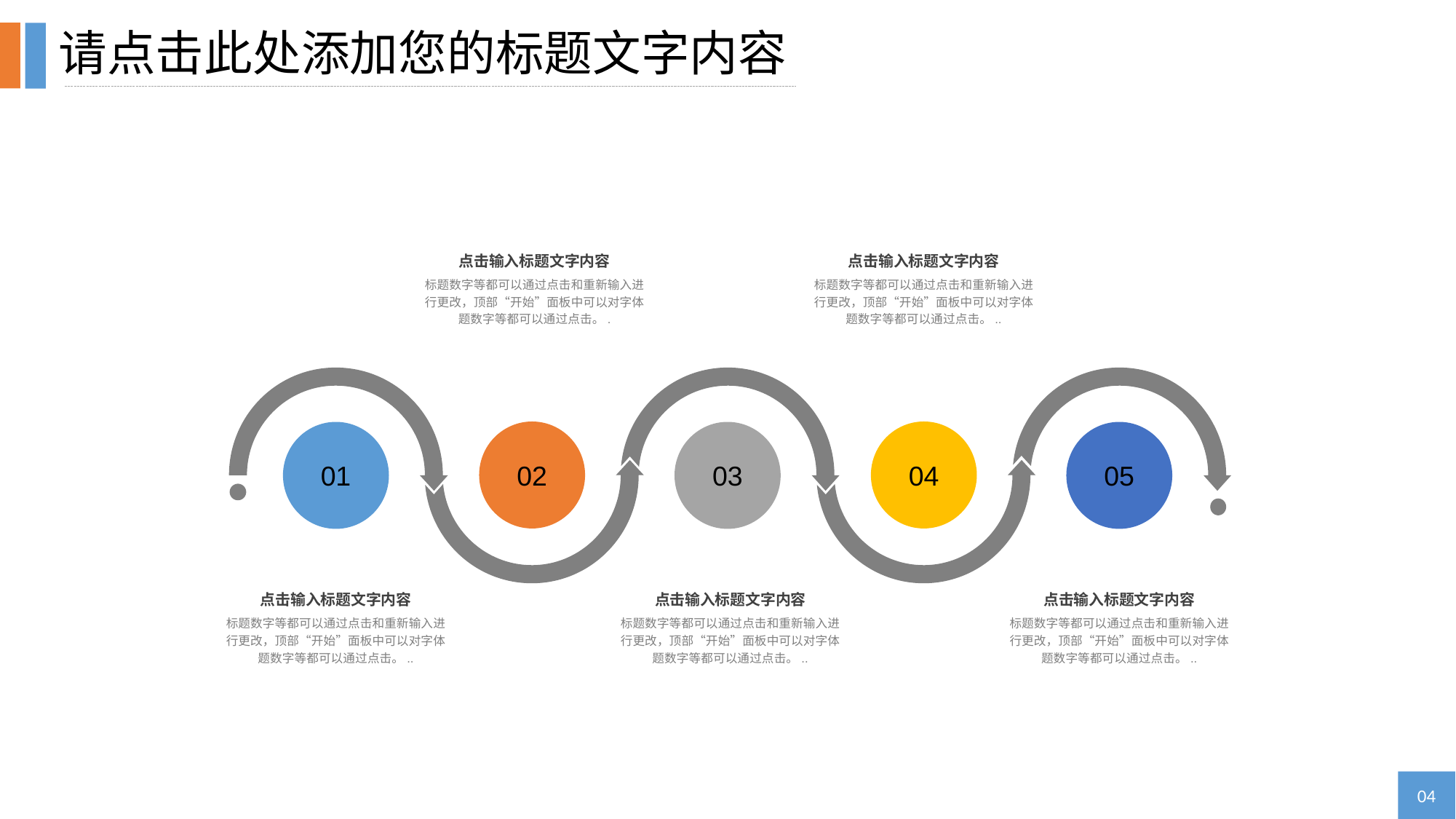

请点击此处添加您的标题文字内容
点击输入标题文字内容
标题数字等都可以通过点击和重新输入进行更改，顶部“开始”面板中可以对字体题数字等都可以通过点击。.
点击输入标题文字内容
标题数字等都可以通过点击和重新输入进行更改，顶部“开始”面板中可以对字体题数字等都可以通过点击。..

02
04
01
03
05

点击输入标题文字内容
标题数字等都可以通过点击和重新输入进行更改，顶部“开始”面板中可以对字体题数字等都可以通过点击。..
点击输入标题文字内容
标题数字等都可以通过点击和重新输入进行更改，顶部“开始”面板中可以对字体题数字等都可以通过点击。..
点击输入标题文字内容
标题数字等都可以通过点击和重新输入进行更改，顶部“开始”面板中可以对字体题数字等都可以通过点击。..
04